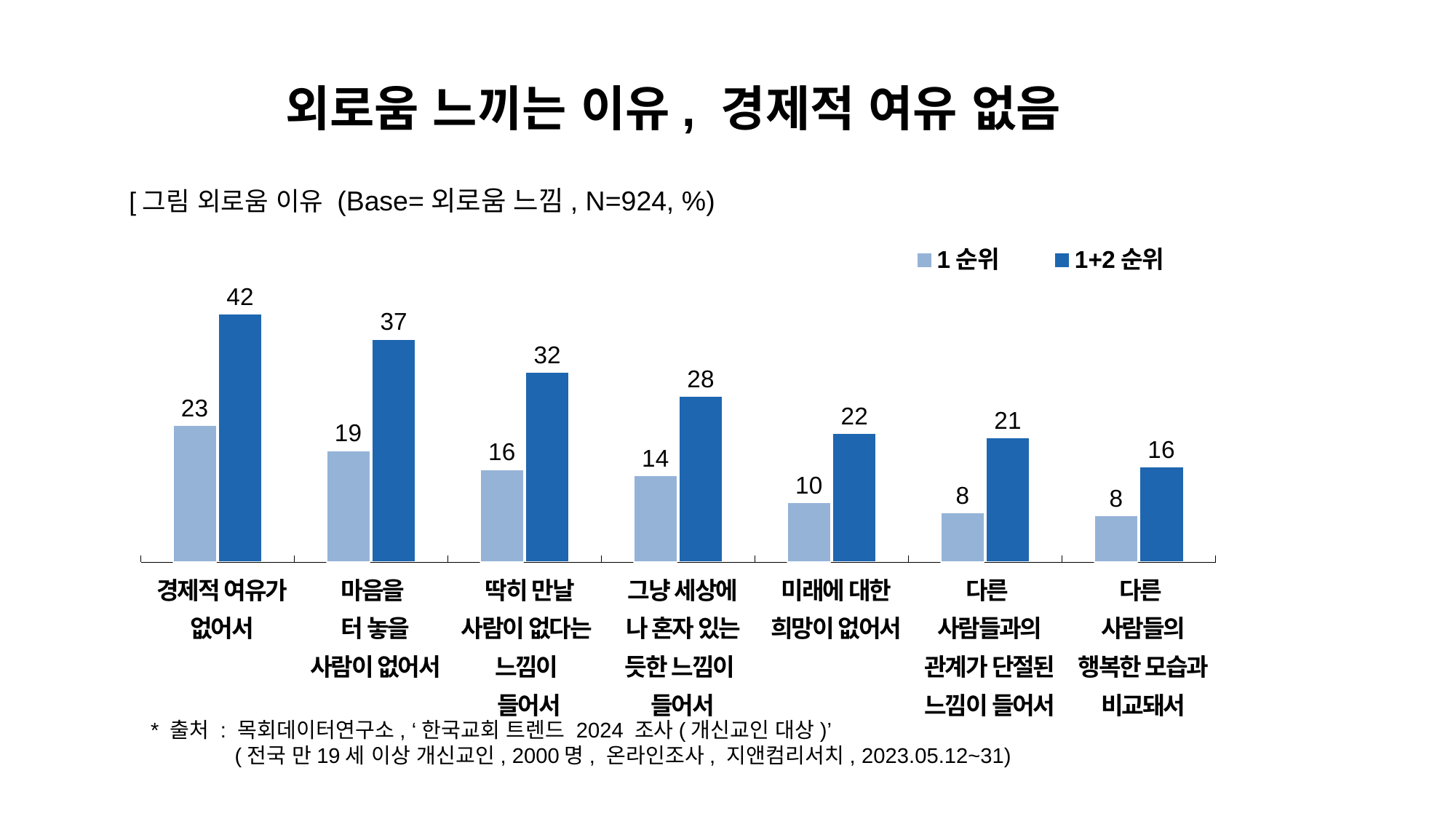

외로움 느끼는 이유, 경제적 여유 없음

### Chart

| Category | 1순위 | 1+2순위 |
|---|---|---|
[그림 외로움 이유 (Base=외로움 느낌, N=924, %)
| 경제적 여유가 없어서 | 마음을 터 놓을 사람이 없어서 | 딱히 만날 사람이 없다는 느낌이 들어서 | 그냥 세상에 나 혼자 있는 듯한 느낌이 들어서 | 미래에 대한 희망이 없어서 | 다른 사람들과의 관계가 단절된 느낌이 들어서 | 다른 사람들의 행복한 모습과 비교돼서 |
| --- | --- | --- | --- | --- | --- | --- |
* 출처 : 목회데이터연구소, ‘한국교회 트렌드 2024 조사(개신교인 대상)’
              (전국 만19세 이상 개신교인, 2000명, 온라인조사, 지앤컴리서치, 2023.05.12~31)